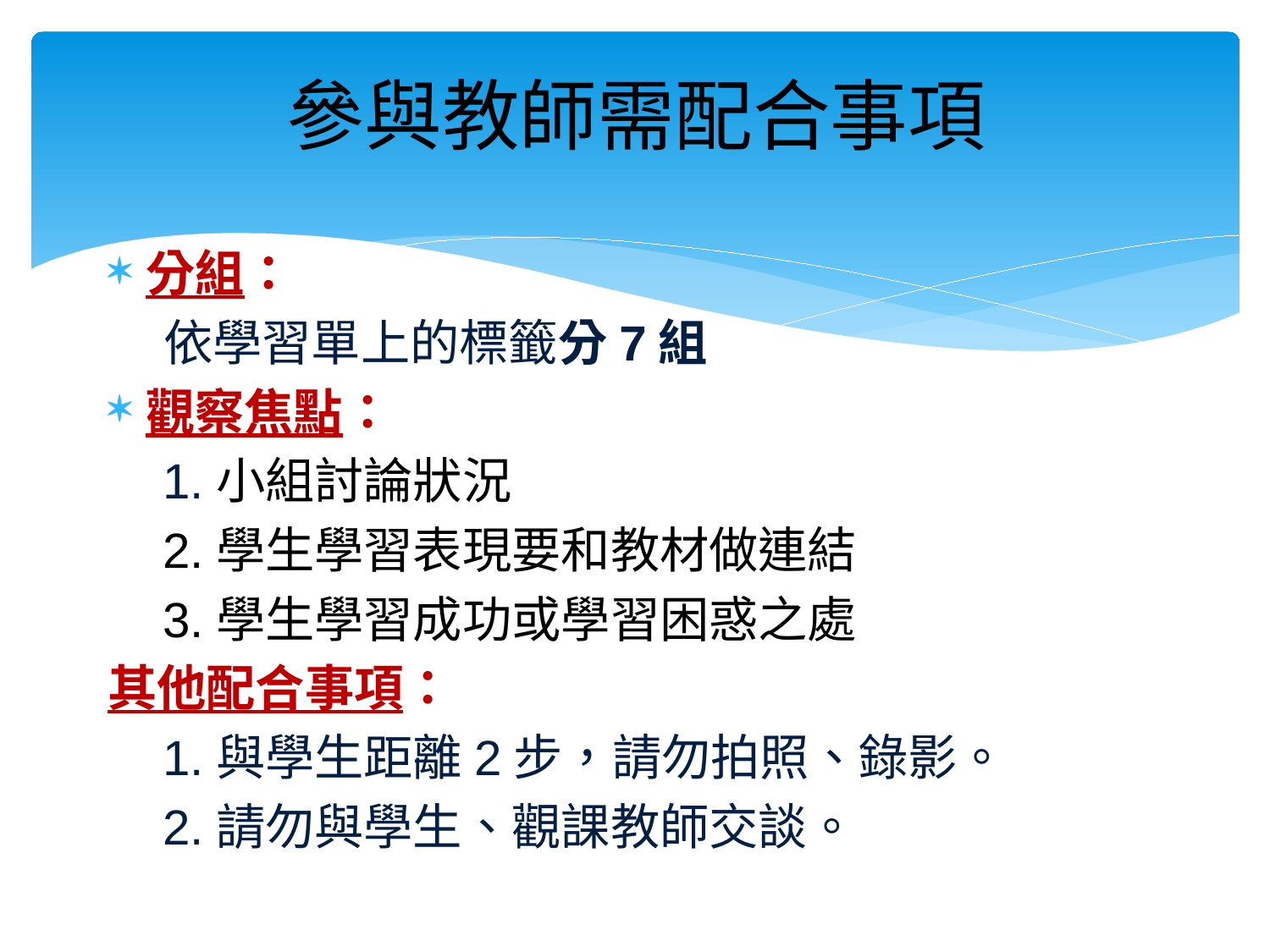

# 參與教師需配合事項
分組：
    依學習單上的標籤分7組
觀察焦點：
    1.小組討論狀況
    2.學生學習表現要和教材做連結
    3.學生學習成功或學習困惑之處
其他配合事項：
    1.與學生距離2步，請勿拍照、錄影。
    2.請勿與學生、觀課教師交談。